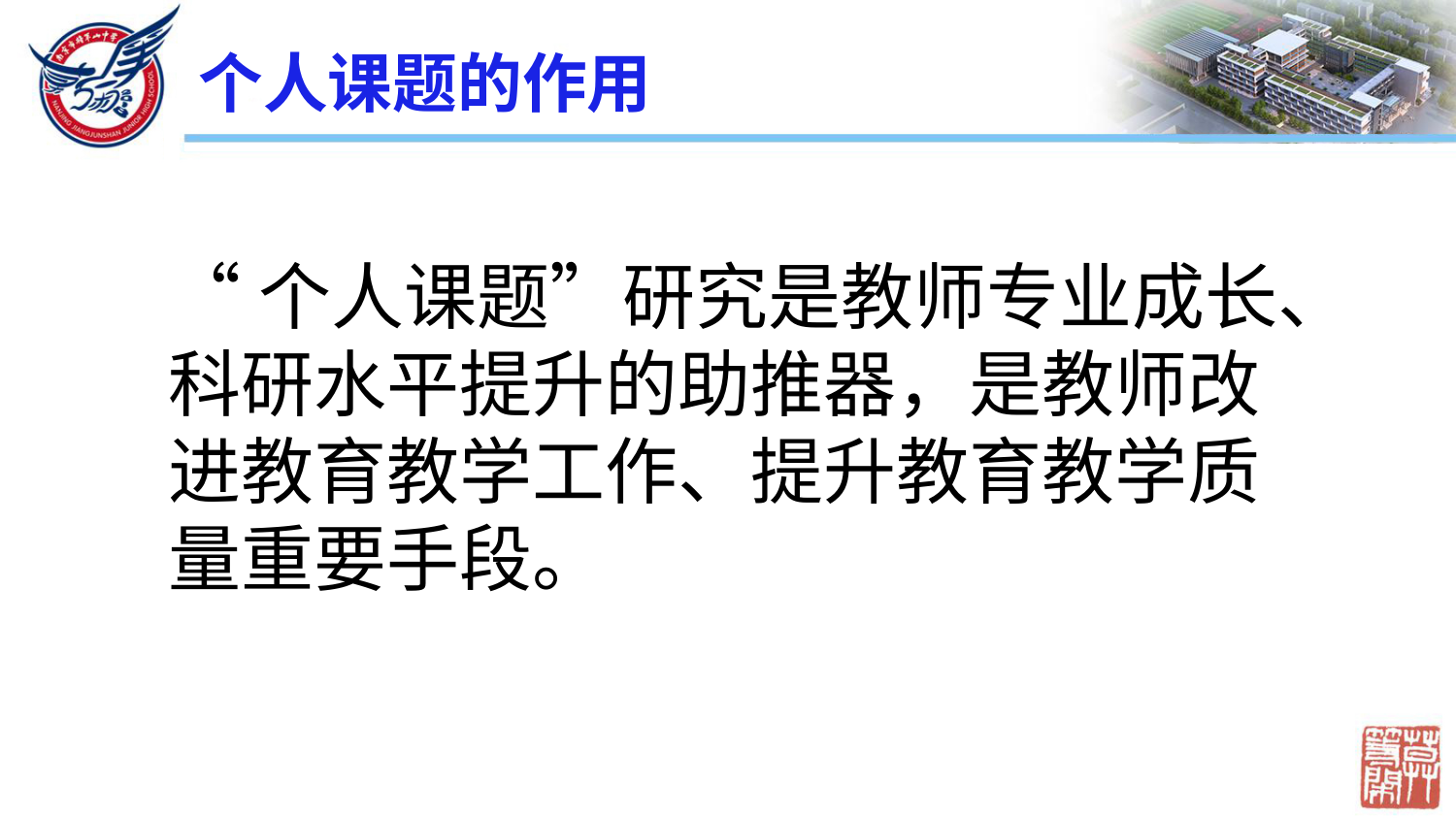

个人课题的作用
“个人课题”研究是教师专业成长、科研水平提升的助推器，是教师改进教育教学工作、提升教育教学质量重要手段。